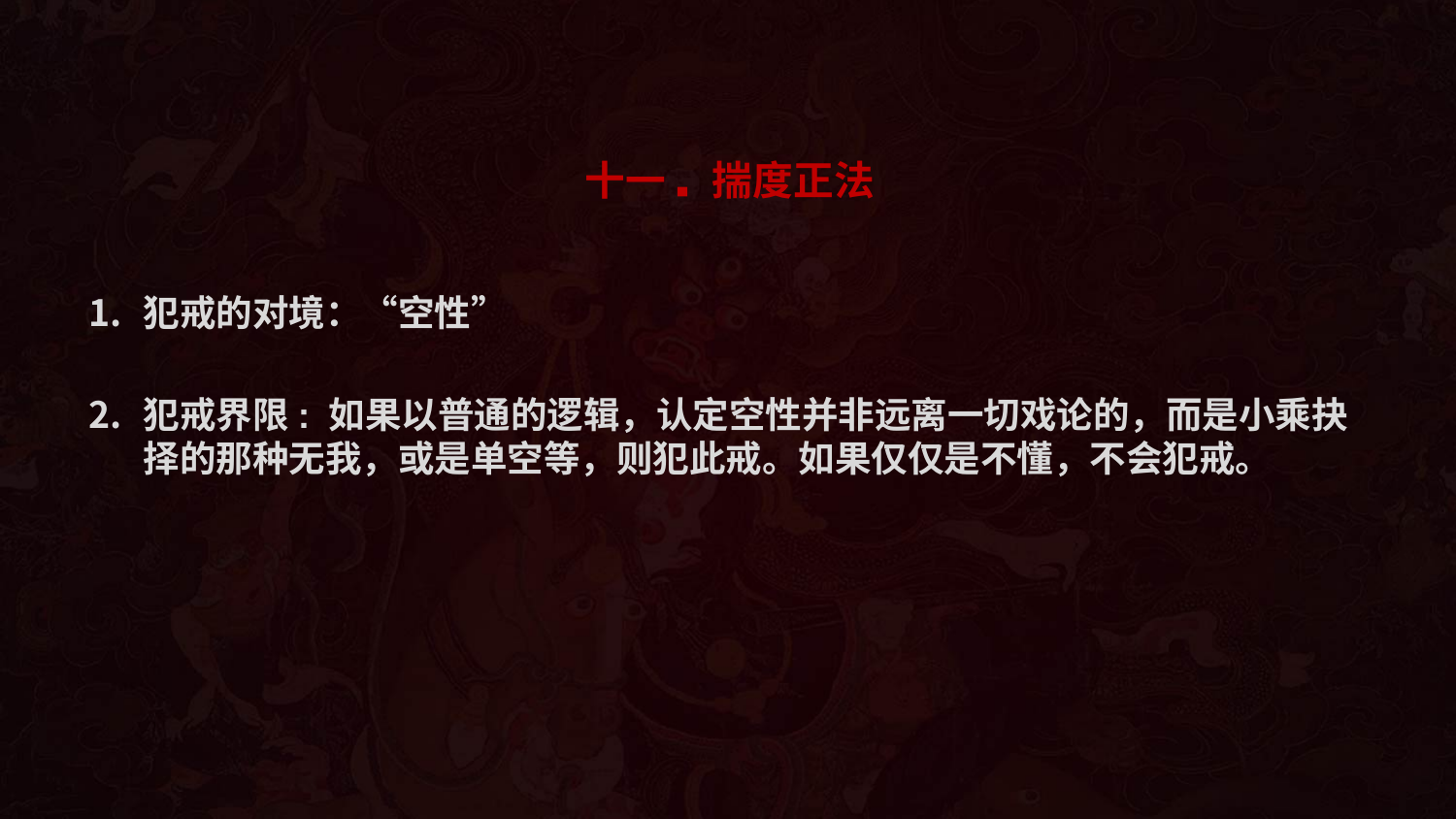

# 十一. 揣度正法
犯戒的对境：“空性”

犯戒界限: 如果以普通的逻辑，认定空性并非远离一切戏论的，而是小乘抉择的那种无我，或是单空等，则犯此戒。如果仅仅是不懂，不会犯戒。